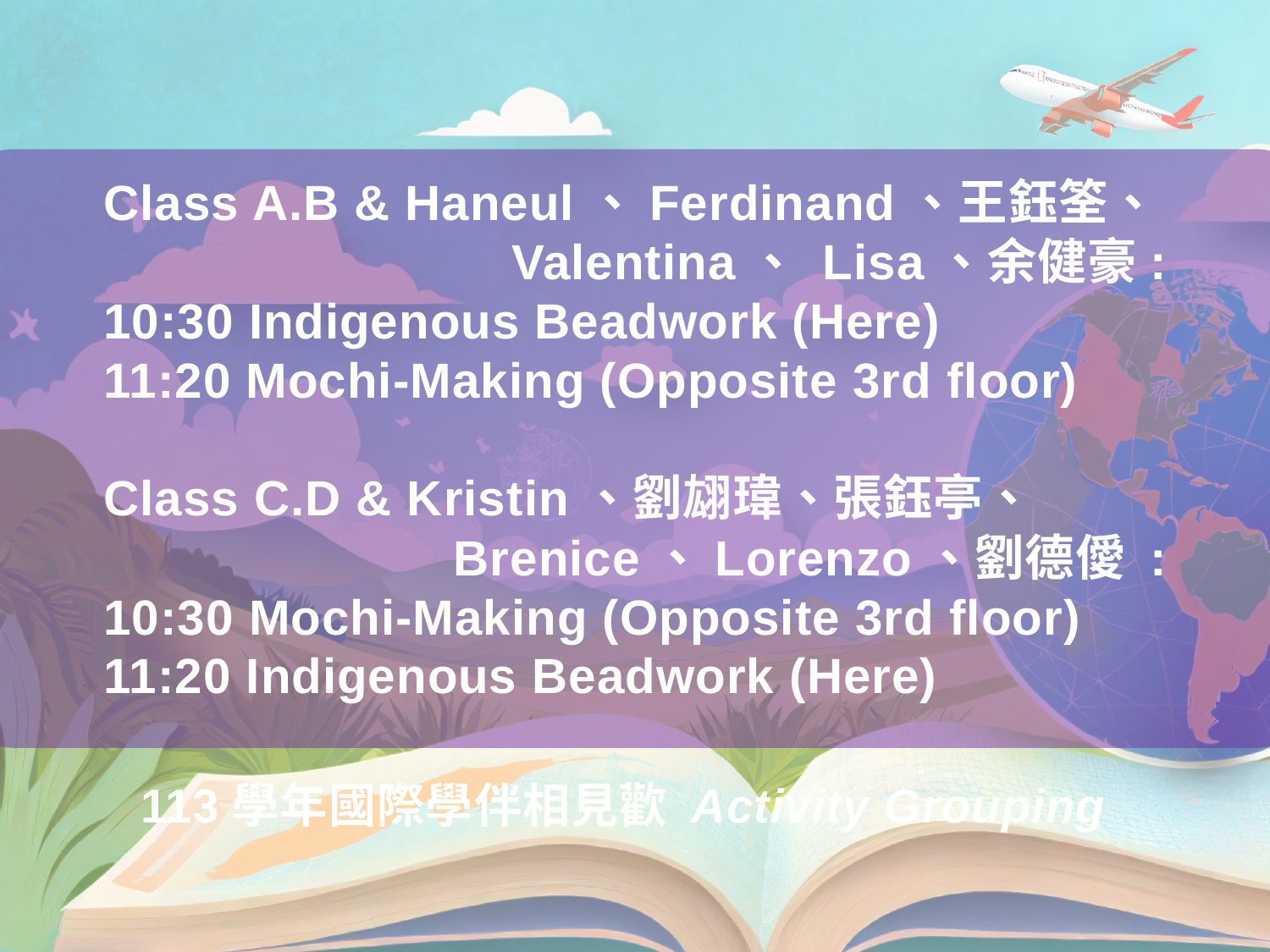

Class A.B & Haneul、Ferdinand、王鈺筌、
Valentina、 Lisa、余健豪:
10:30 Indigenous Beadwork (Here)
11:20 Mochi-Making (Opposite 3rd floor)

Class C.D & Kristin、劉翃瑋、張鈺亭、
Brenice、Lorenzo、劉德僾 :
10:30 Mochi-Making (Opposite 3rd floor)
11:20 Indigenous Beadwork (Here)
113學年國際學伴相見歡 Activity Grouping